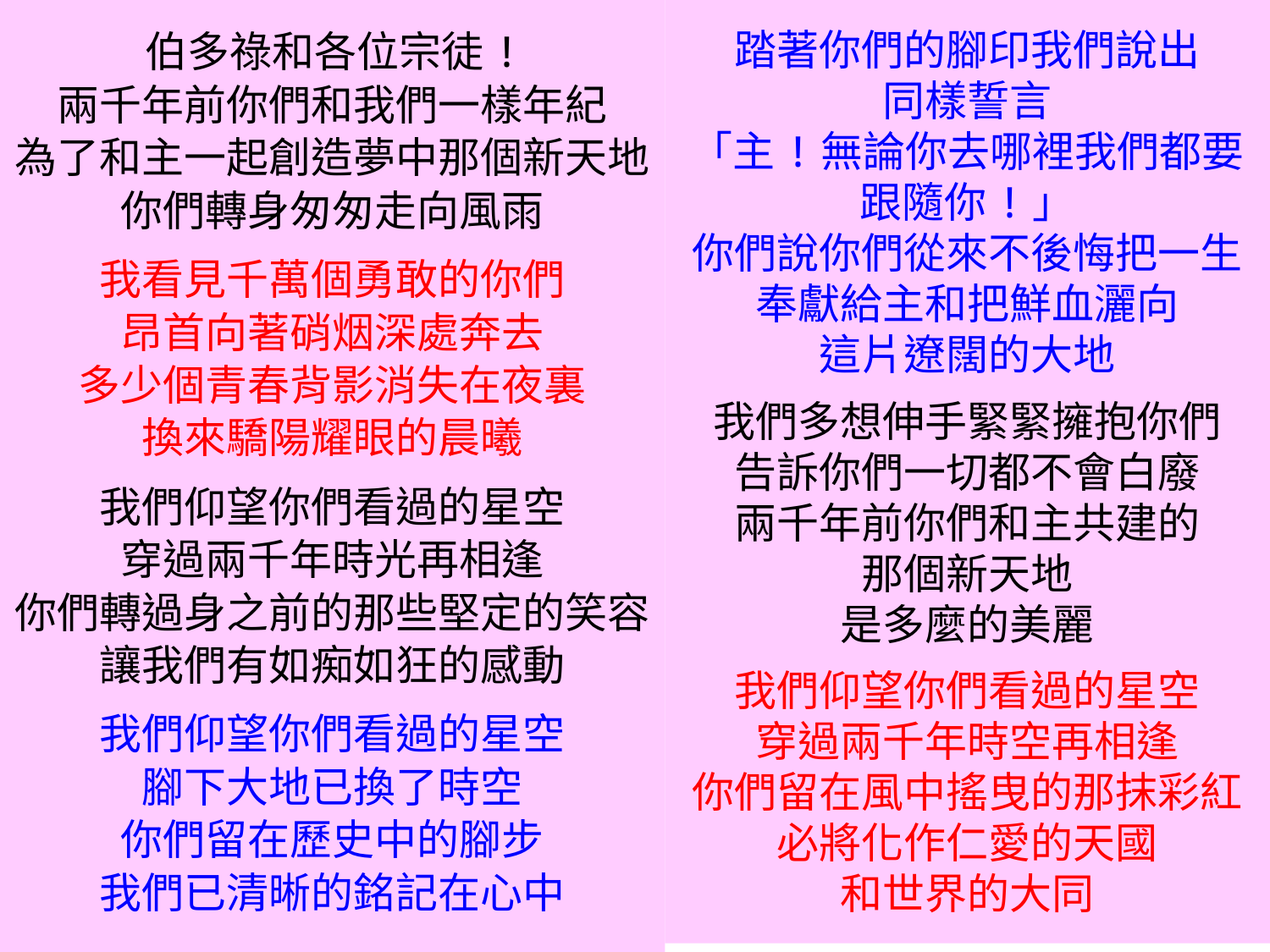

伯多祿和各位宗徒!
兩千年前你們和我們一樣年紀
為了和主一起創造夢中那個新天地
你們轉身匆匆走向風雨
我看見千萬個勇敢的你們
昂首向著硝烟深處奔去
多少個青春背影消失在夜裏
換來驕陽耀眼的晨曦
我們仰望你們看過的星空
穿過兩千年時光再相逢
你們轉過身之前的那些堅定的笑容
讓我們有如痴如狂的感動
我們仰望你們看過的星空
腳下大地已換了時空
你們留在歷史中的腳步
我們已清晰的銘記在心中

踏著你們的腳印我們說出
同樣誓言
「主!無論你去哪裡我們都要
跟隨你!」
你們說你們從來不後悔把一生
奉獻給主和把鮮血灑向
這片遼闊的大地
我們多想伸手緊緊擁抱你們
告訴你們一切都不會白廢
兩千年前你們和主共建的
那個新天地
是多麼的美麗
我們仰望你們看過的星空
穿過兩千年時空再相逢
你們留在風中搖曳的那抹彩紅
必將化作仁愛的天國
和世界的大同